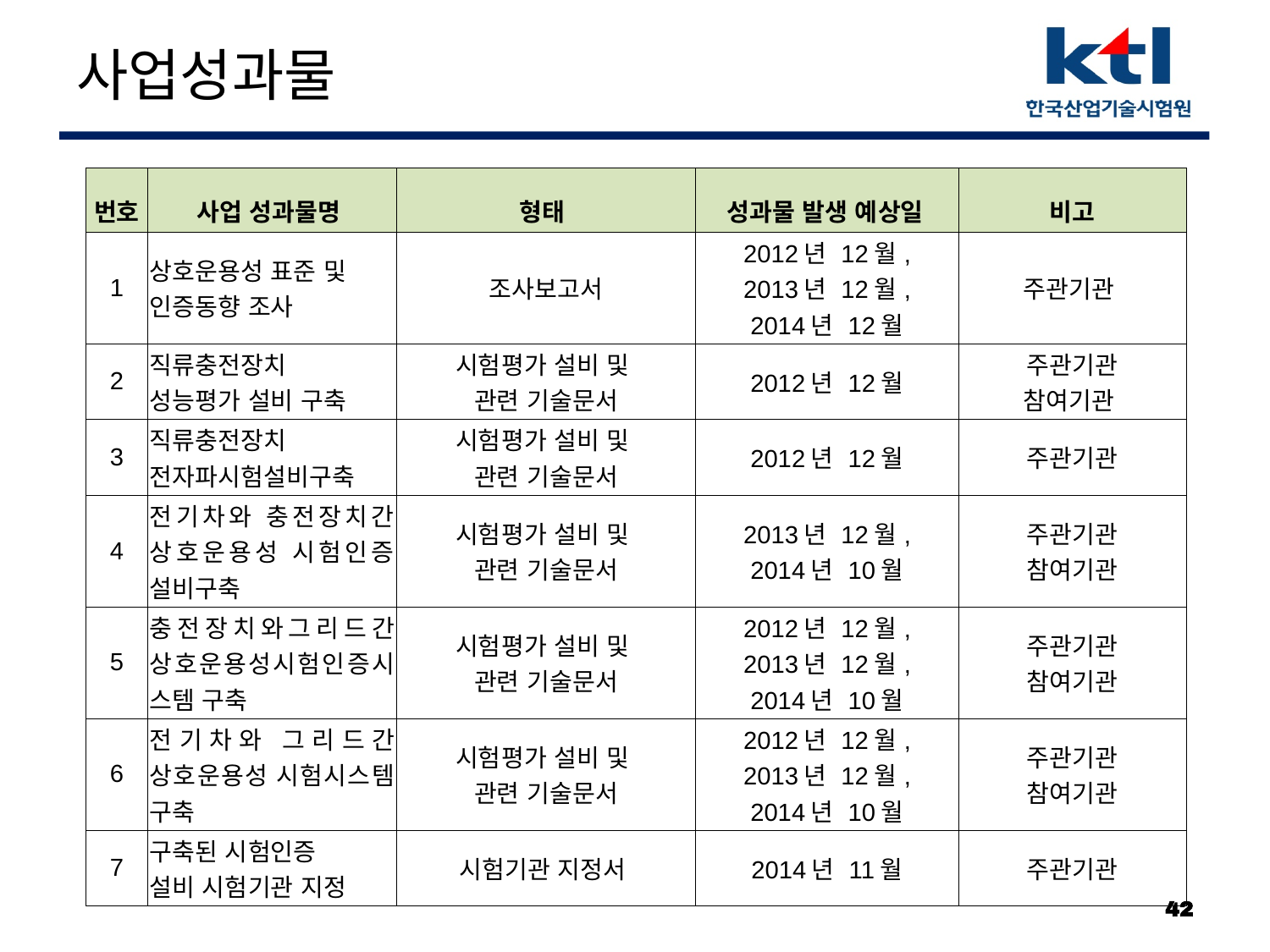

# 사업성과물
| 번호 | 사업 성과물명 | 형태 | 성과물 발생 예상일 | 비고 |
| --- | --- | --- | --- | --- |
| 1 | 상호운용성 표준 및 인증동향 조사 | 조사보고서 | 2012년 12월, 2013년 12월, 2014년 12월 | 주관기관 |
| 2 | 직류충전장치 성능평가 설비 구축 | 시험평가 설비 및 관련 기술문서 | 2012년 12월 | 주관기관 참여기관 |
| 3 | 직류충전장치 전자파시험설비구축 | 시험평가 설비 및 관련 기술문서 | 2012년 12월 | 주관기관 |
| 4 | 전기차와 충전장치간 상호운용성 시험인증 설비구축 | 시험평가 설비 및 관련 기술문서 | 2013년 12월, 2014년 10월 | 주관기관 참여기관 |
| 5 | 충전장치와그리드간 상호운용성시험인증시스템 구축 | 시험평가 설비 및 관련 기술문서 | 2012년 12월, 2013년 12월, 2014년 10월 | 주관기관 참여기관 |
| 6 | 전기차와 그리드간 상호운용성 시험시스템 구축 | 시험평가 설비 및 관련 기술문서 | 2012년 12월, 2013년 12월, 2014년 10월 | 주관기관 참여기관 |
| 7 | 구축된 시험인증 설비 시험기관 지정 | 시험기관 지정서 | 2014년 11월 | 주관기관 |
42